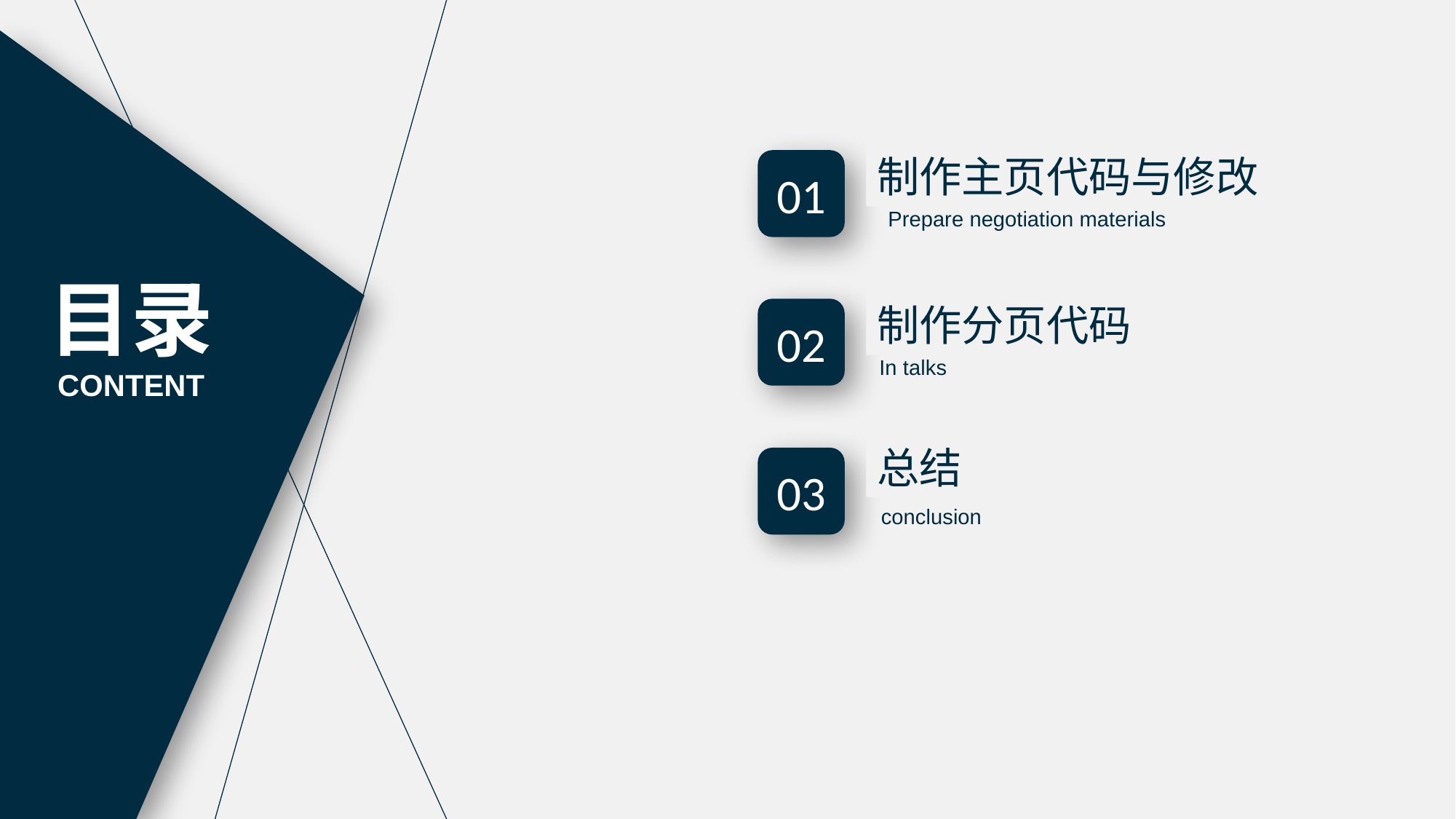

制作主页代码与修改

01
Prepare negotiation materials
目录
CONTENT
制作分页代码

02
In talks
总结

03
conclusion